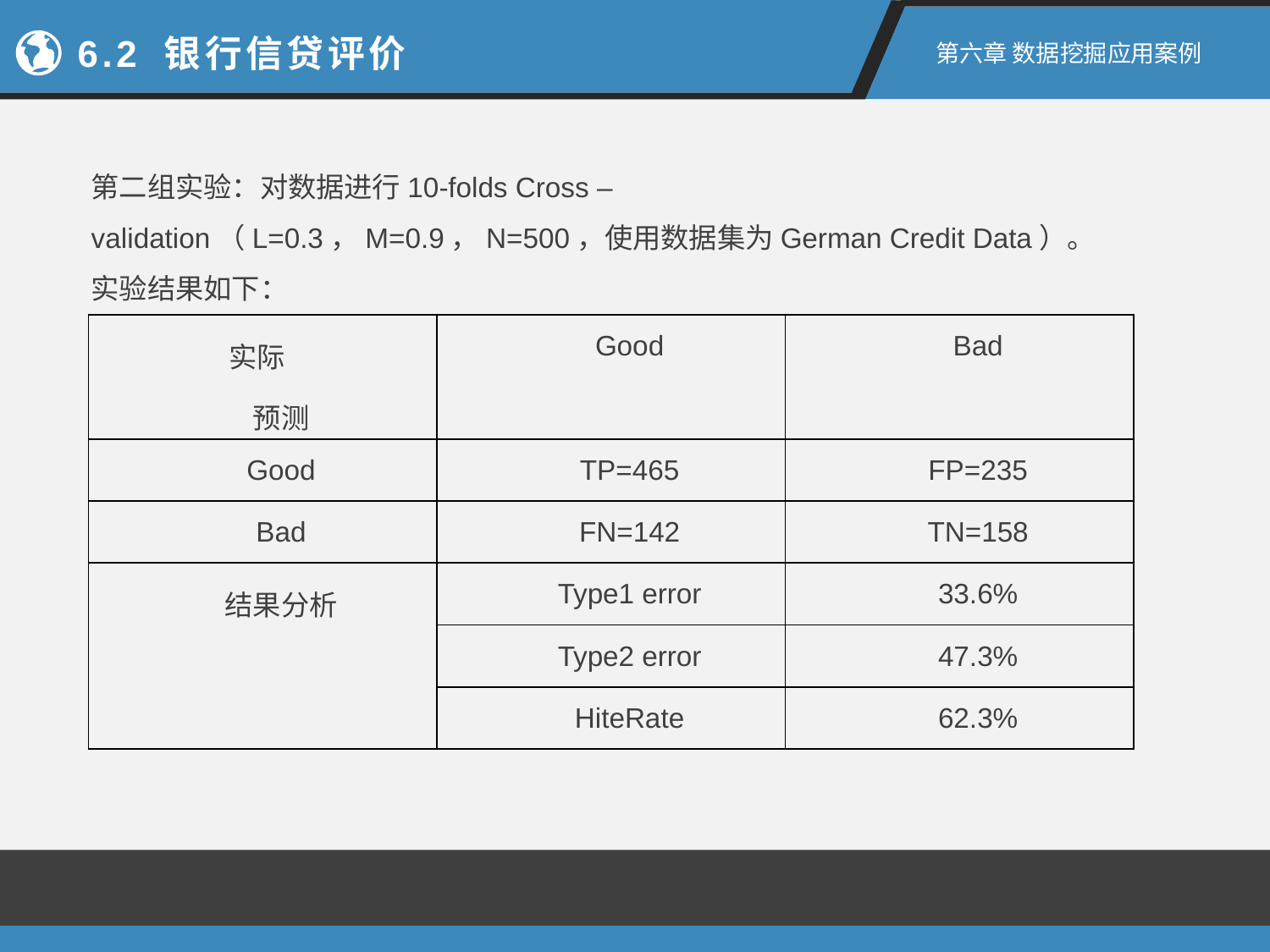

6.2 银行信贷评价

第六章 数据挖掘应用案例
第二组实验：对数据进行10-folds Cross – validation（L=0.3，M=0.9，N=500，使用数据集为German Credit Data）。实验结果如下：
| 实际 预测 | Good | Bad |
| --- | --- | --- |
| Good | TP=465 | FP=235 |
| Bad | FN=142 | TN=158 |
| 结果分析 | Type1 error | 33.6% |
|  | Type2 error | 47.3% |
|  | HiteRate | 62.3% |